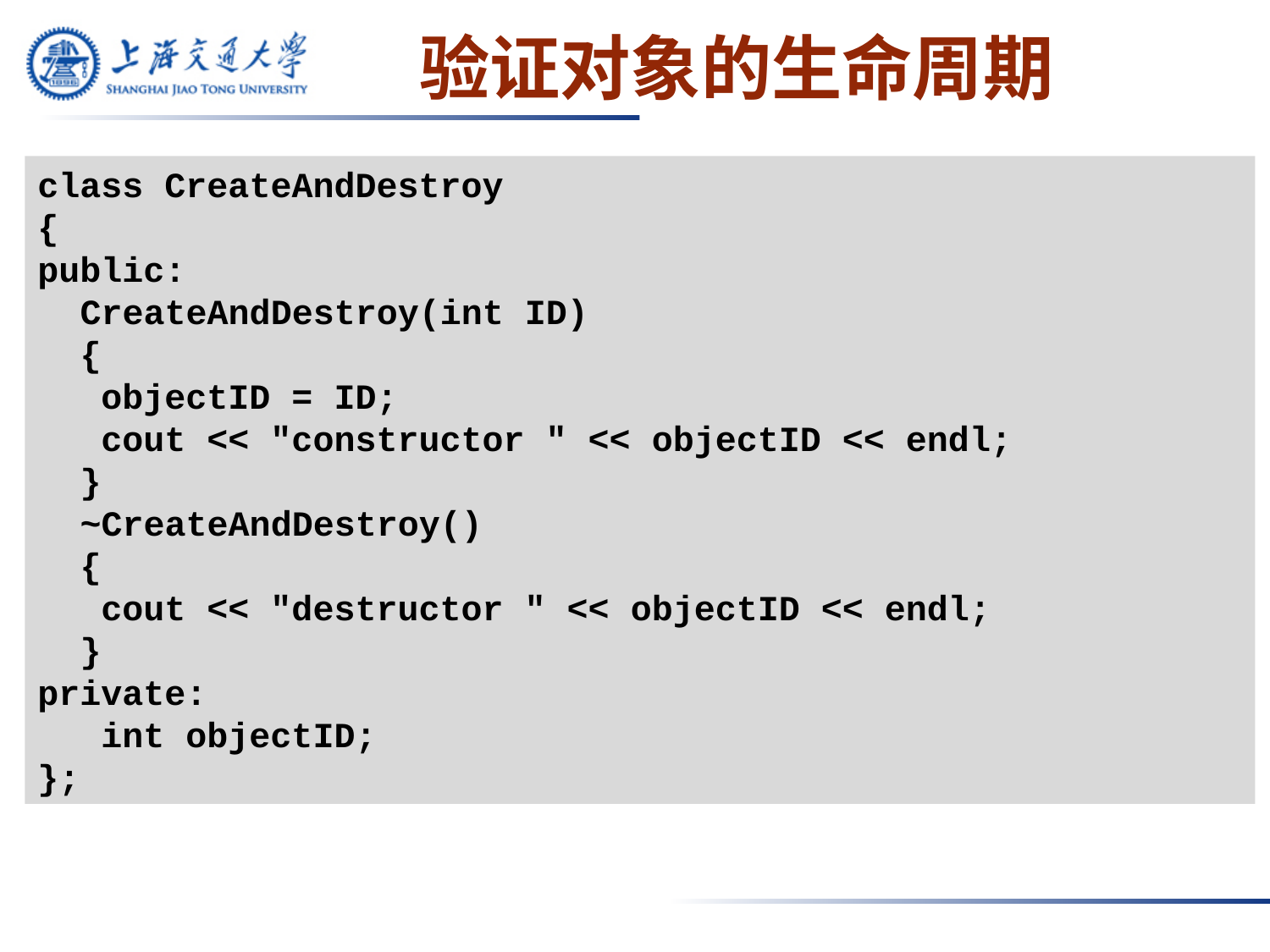

# 验证对象的生命周期
class CreateAndDestroy
{
public:
  CreateAndDestroy(int ID)
  {
   objectID = ID;
   cout << "constructor " << objectID << endl;
  }
  ~CreateAndDestroy()
  {
   cout << "destructor " << objectID << endl;
  }
private:
   int objectID;
};